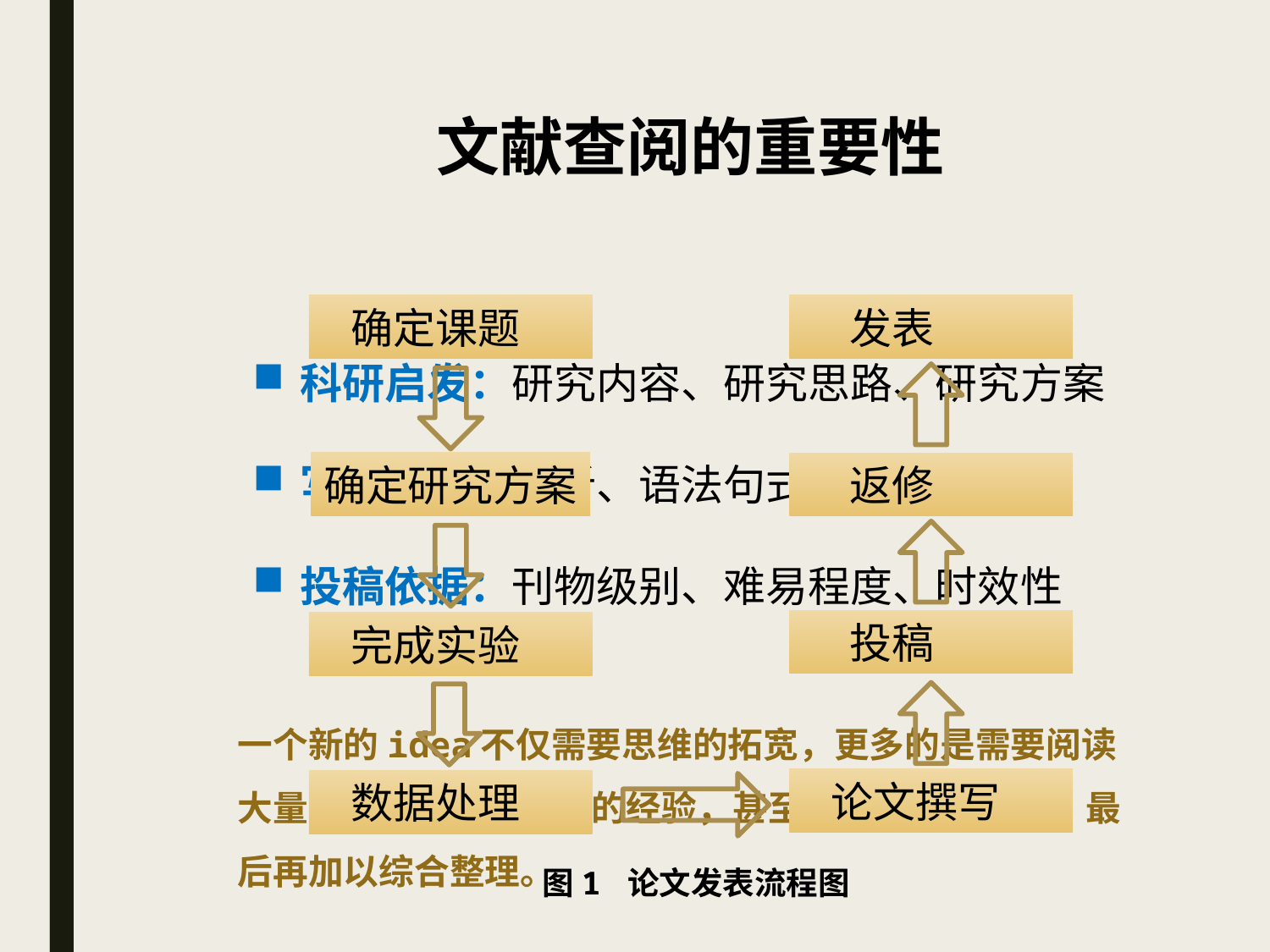

文献查阅的重要性
  确定课题
    发表

确定研究方案
    返修

    投稿
  完成实验

  论文撰写
  数据处理
图1 论文发表流程图
科研启发：研究内容、研究思路、研究方案
写作参考：分析、语法句式、结构词汇
投稿依据：刊物级别、难易程度、时效性
一个新的idea不仅需要思维的拓宽，更多的是需要阅读大量的文献来总结别人的经验，甚至重复别人的实验，最后再加以综合整理。